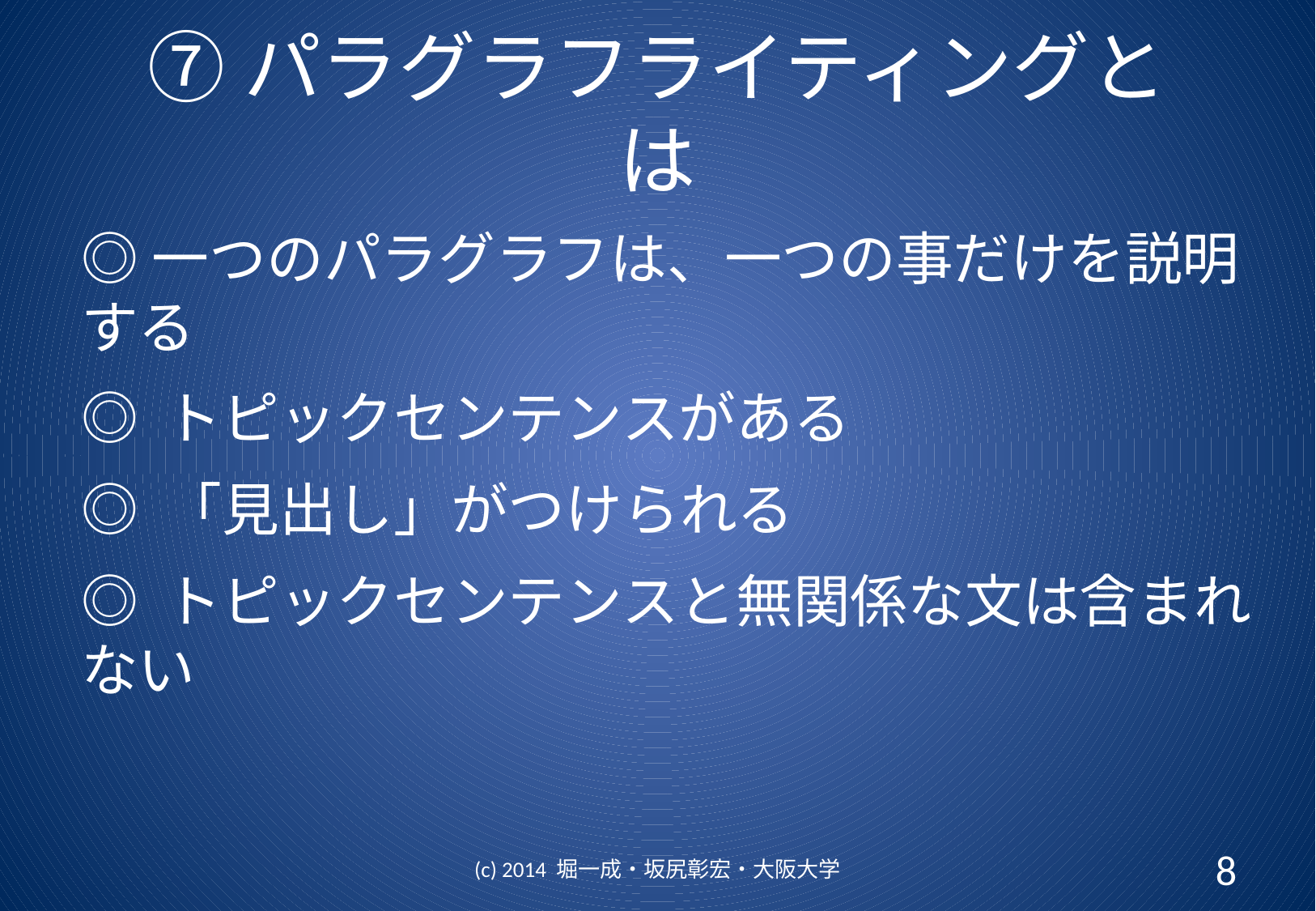

# ⑦パラグラフライティングとは
◎一つのパラグラフは、一つの事だけを説明する
◎ トピックセンテンスがある
◎ 「見出し」がつけられる
◎ トピックセンテンスと無関係な文は含まれない
(c) 2014 堀一成・坂尻彰宏・大阪大学
8